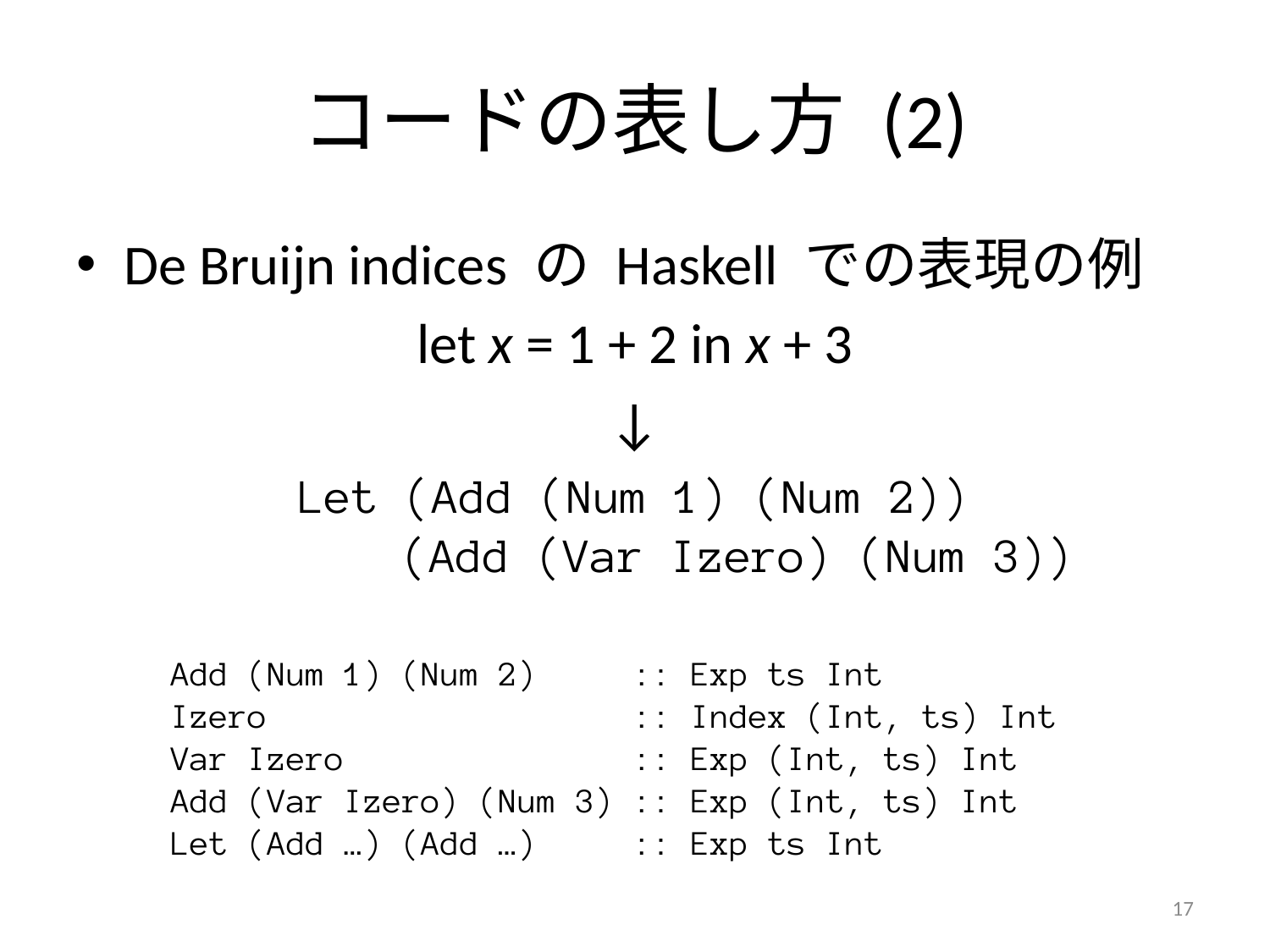

# コードの表し方 (2)
De Bruijn indices の Haskell での表現の例
let x = 1 + 2 in x + 3
↓
Let (Add (Num 1) (Num 2))
      (Add (Var Izero) (Num 3))
Add (Num 1) (Num 2)     :: Exp ts Int
Izero                   :: Index (Int, ts) Int
Var Izero               :: Exp (Int, ts) Int
Add (Var Izero) (Num 3) :: Exp (Int, ts) Int
Let (Add …) (Add …)     :: Exp ts Int
17